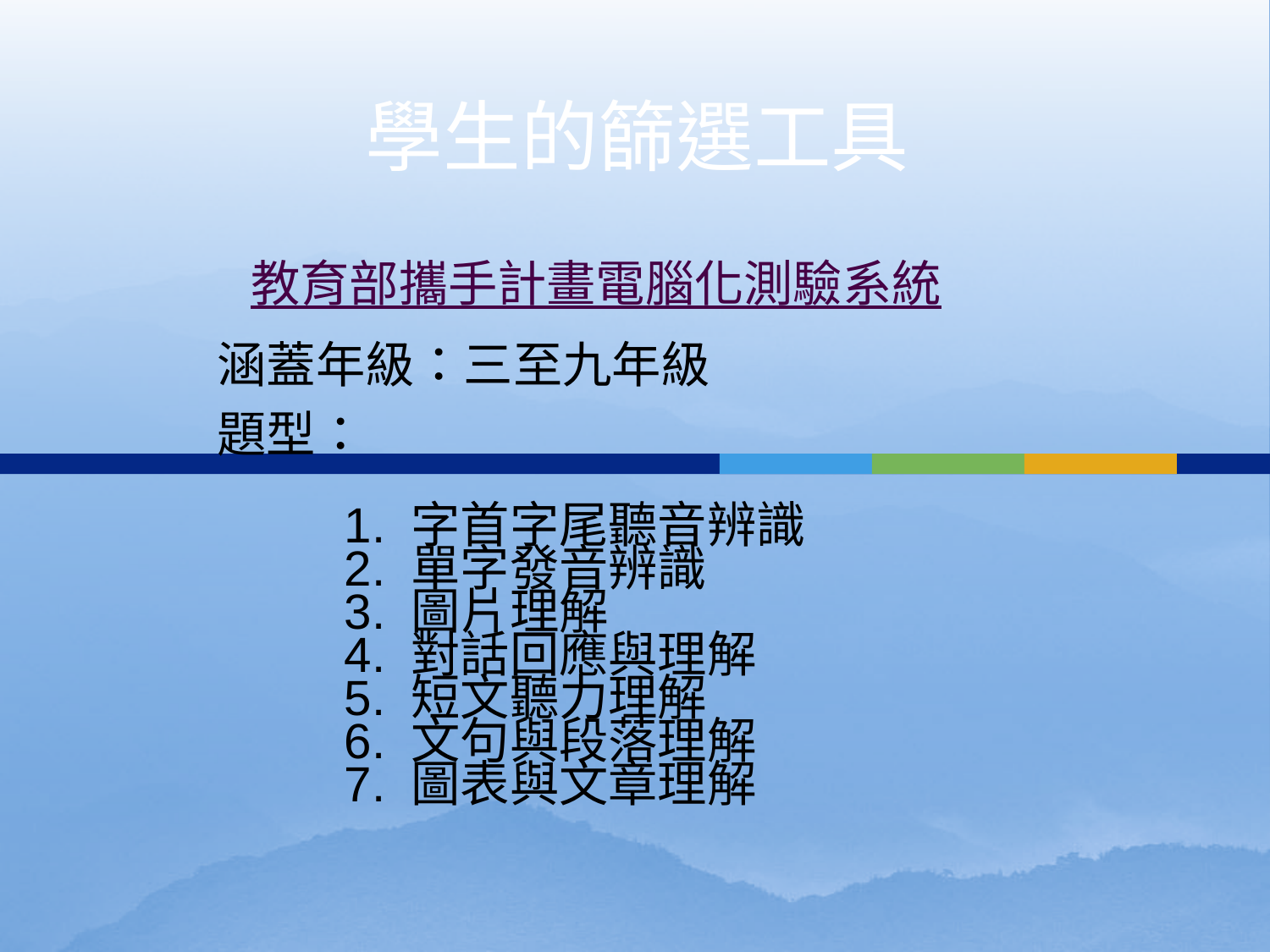

# 學生的篩選工具
教育部攜手計畫電腦化測驗系統
涵蓋年級：三至九年級
題型：

	1. 字首字尾聽音辨識

	2. 單字發音辨識

	3. 圖片理解

	4. 對話回應與理解

	5. 短文聽力理解

	6. 文句與段落理解

	7. 圖表與文章理解